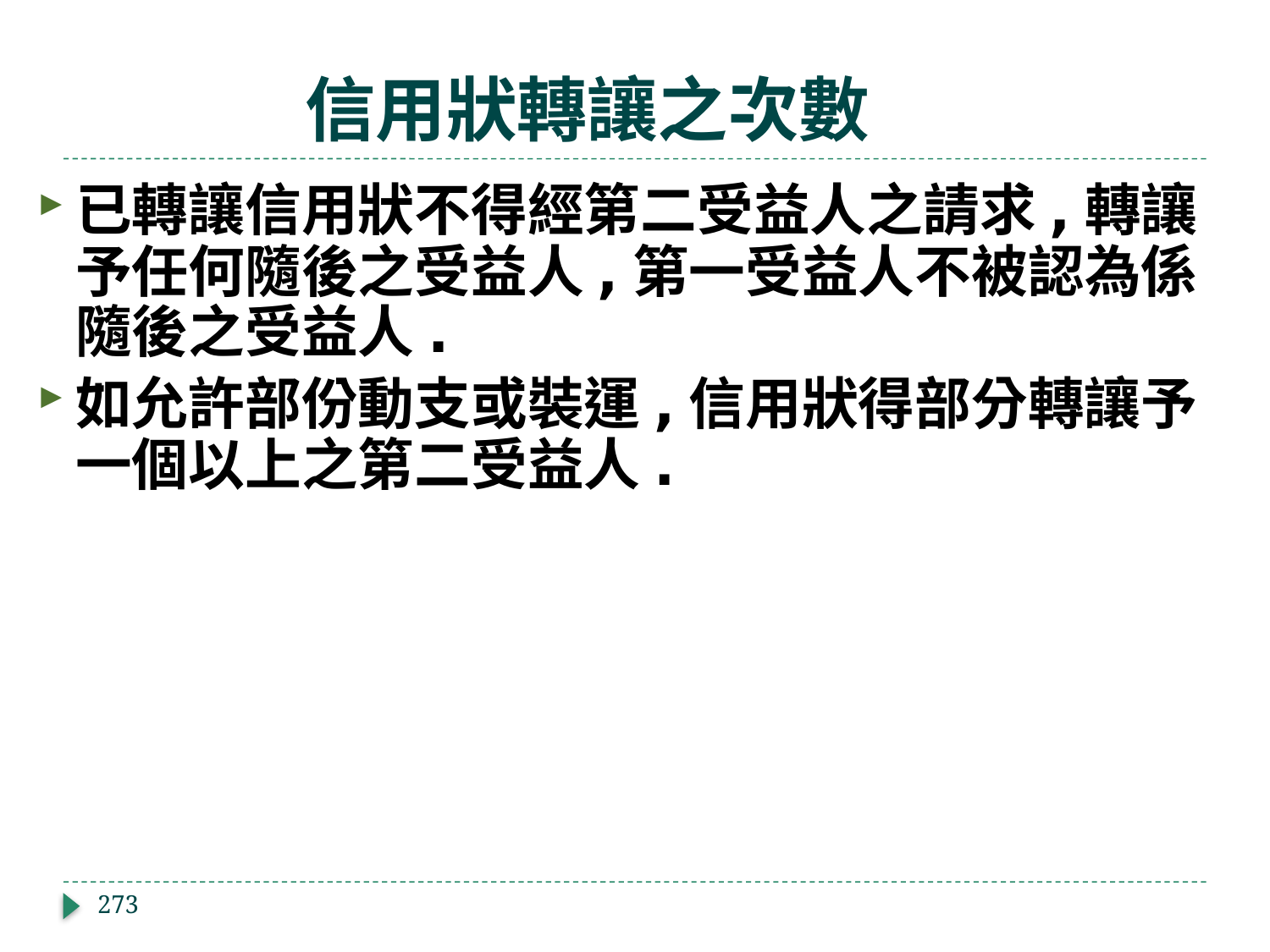

# 信用狀轉讓之次數
已轉讓信用狀不得經第二受益人之請求,轉讓予任何隨後之受益人,第一受益人不被認為係隨後之受益人.
如允許部份動支或裝運,信用狀得部分轉讓予一個以上之第二受益人.
273